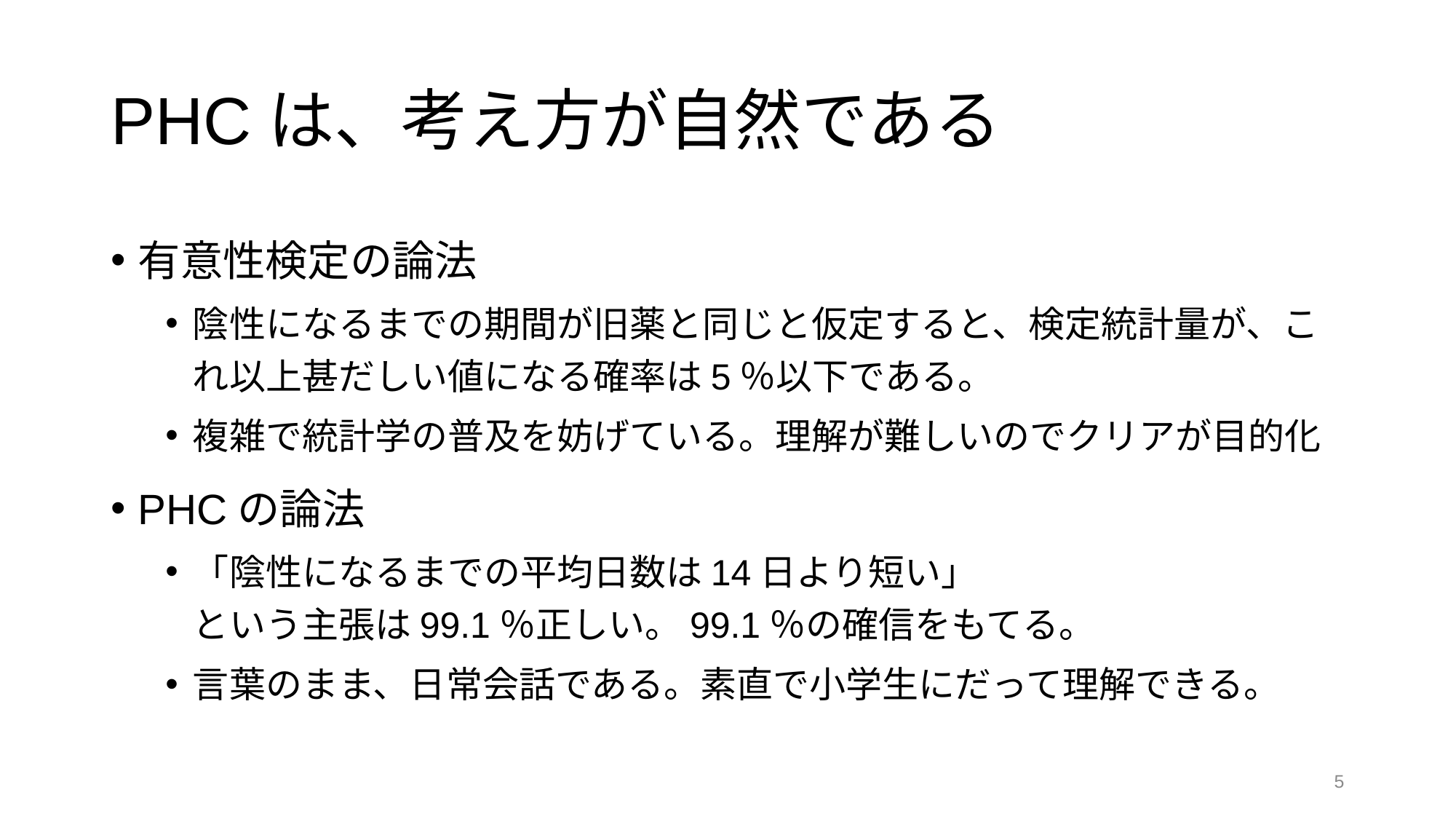

# PHCは、考え方が自然である
有意性検定の論法
陰性になるまでの期間が旧薬と同じと仮定すると、検定統計量が、これ以上甚だしい値になる確率は5％以下である。
複雑で統計学の普及を妨げている。理解が難しいのでクリアが目的化
PHCの論法
「陰性になるまでの平均日数は14日より短い」
という主張は99.1％正しい。99.1％の確信をもてる。
言葉のまま、日常会話である。素直で小学生にだって理解できる。

5